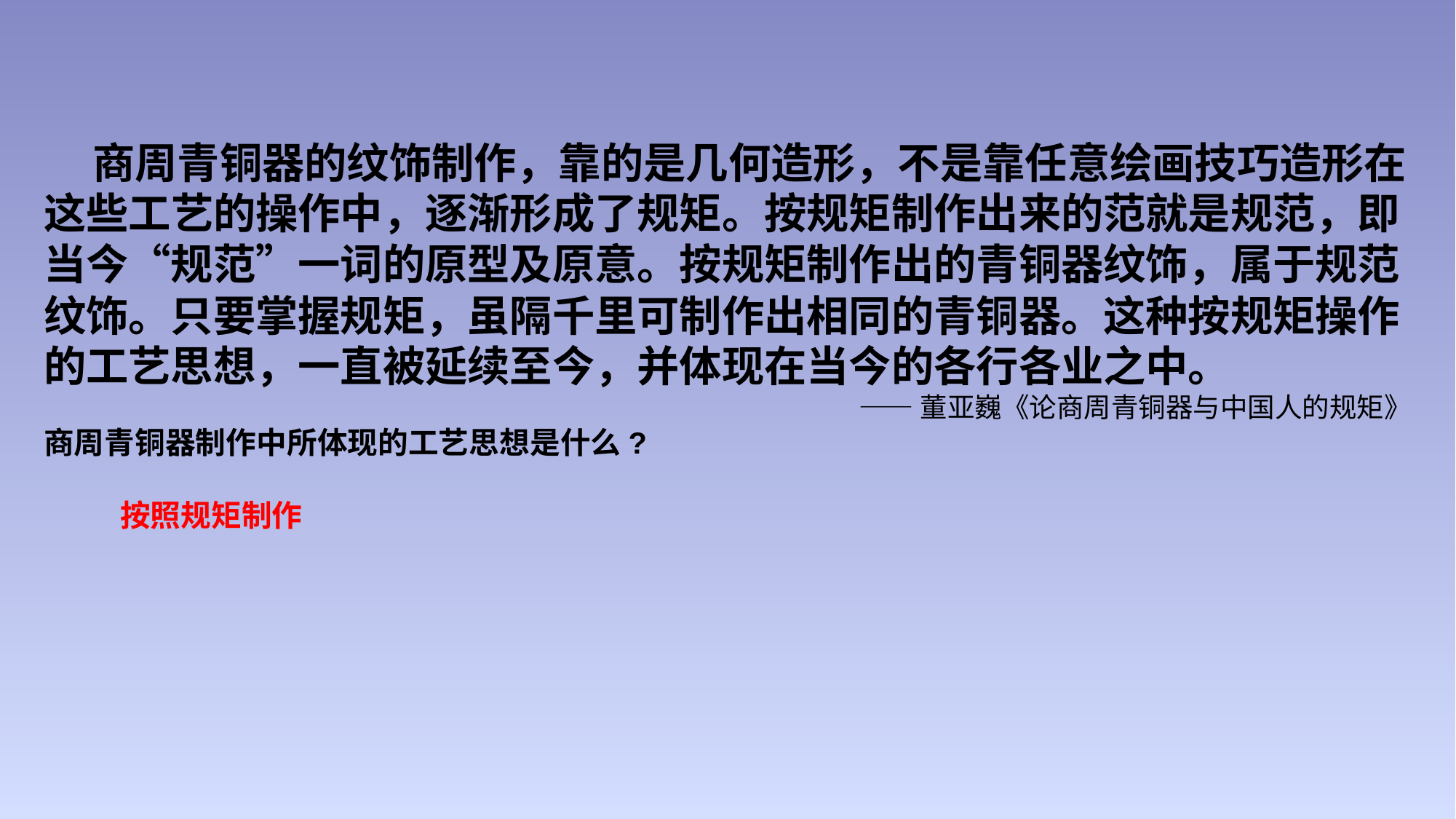

商周青铜器的纹饰制作，靠的是几何造形，不是靠任意绘画技巧造形在这些工艺的操作中，逐渐形成了规矩。按规矩制作出来的范就是规范，即当今“规范”一词的原型及原意。按规矩制作出的青铜器纹饰，属于规范纹饰。只要掌握规矩，虽隔千里可制作出相同的青铜器。这种按规矩操作的工艺思想，一直被延续至今，并体现在当今的各行各业之中。
——董亚巍《论商周青铜器与中国人的规矩》
商周青铜器制作中所体现的工艺思想是什么?

          按照规矩制作